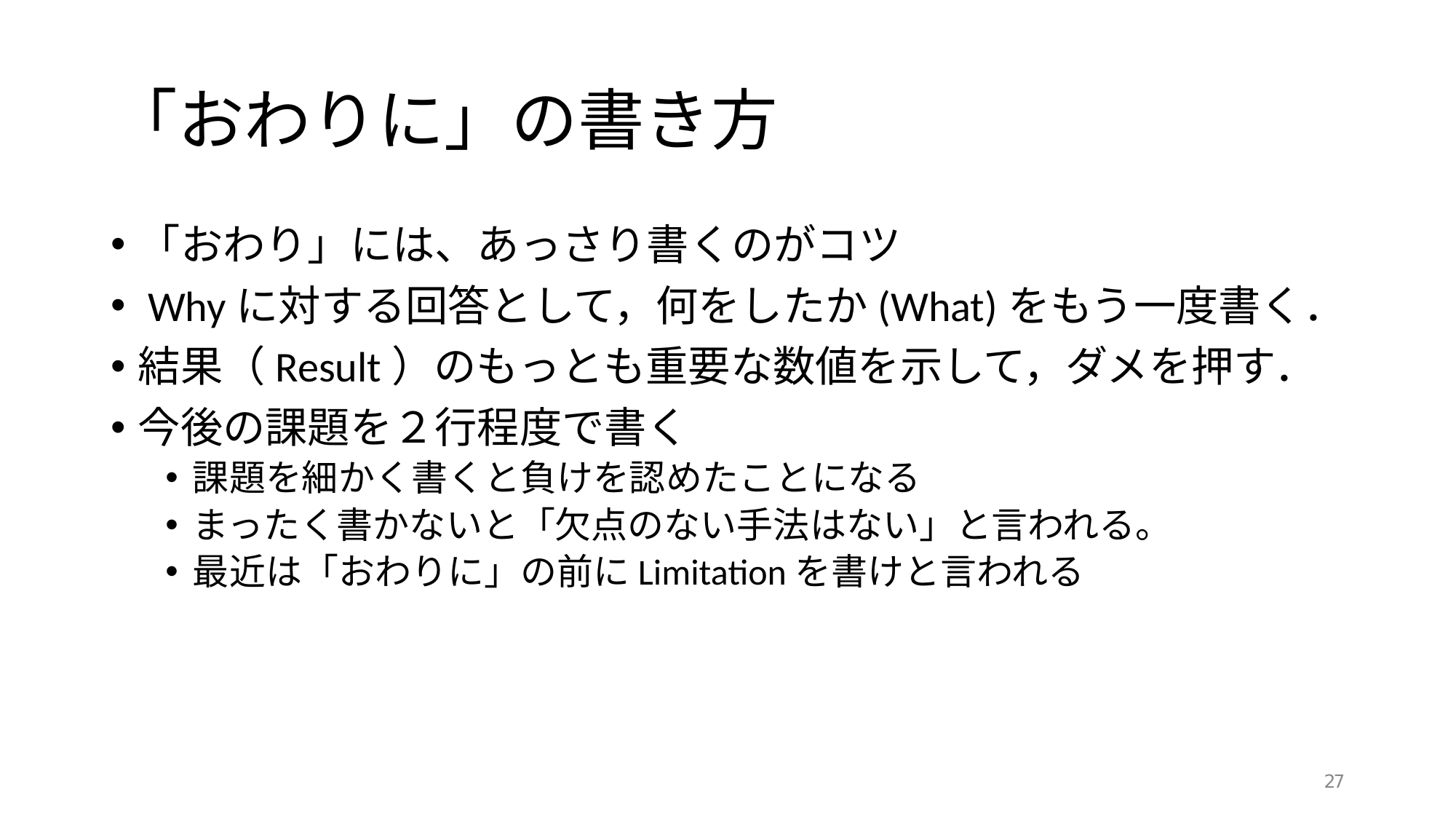

# 「おわりに」の書き方
「おわり」には、あっさり書くのがコツ
 Whyに対する回答として，何をしたか(What)をもう一度書く．
結果（Result）のもっとも重要な数値を示して，ダメを押す．
今後の課題を２行程度で書く
課題を細かく書くと負けを認めたことになる
まったく書かないと「欠点のない手法はない」と言われる。
最近は「おわりに」の前にLimitationを書けと言われる
27